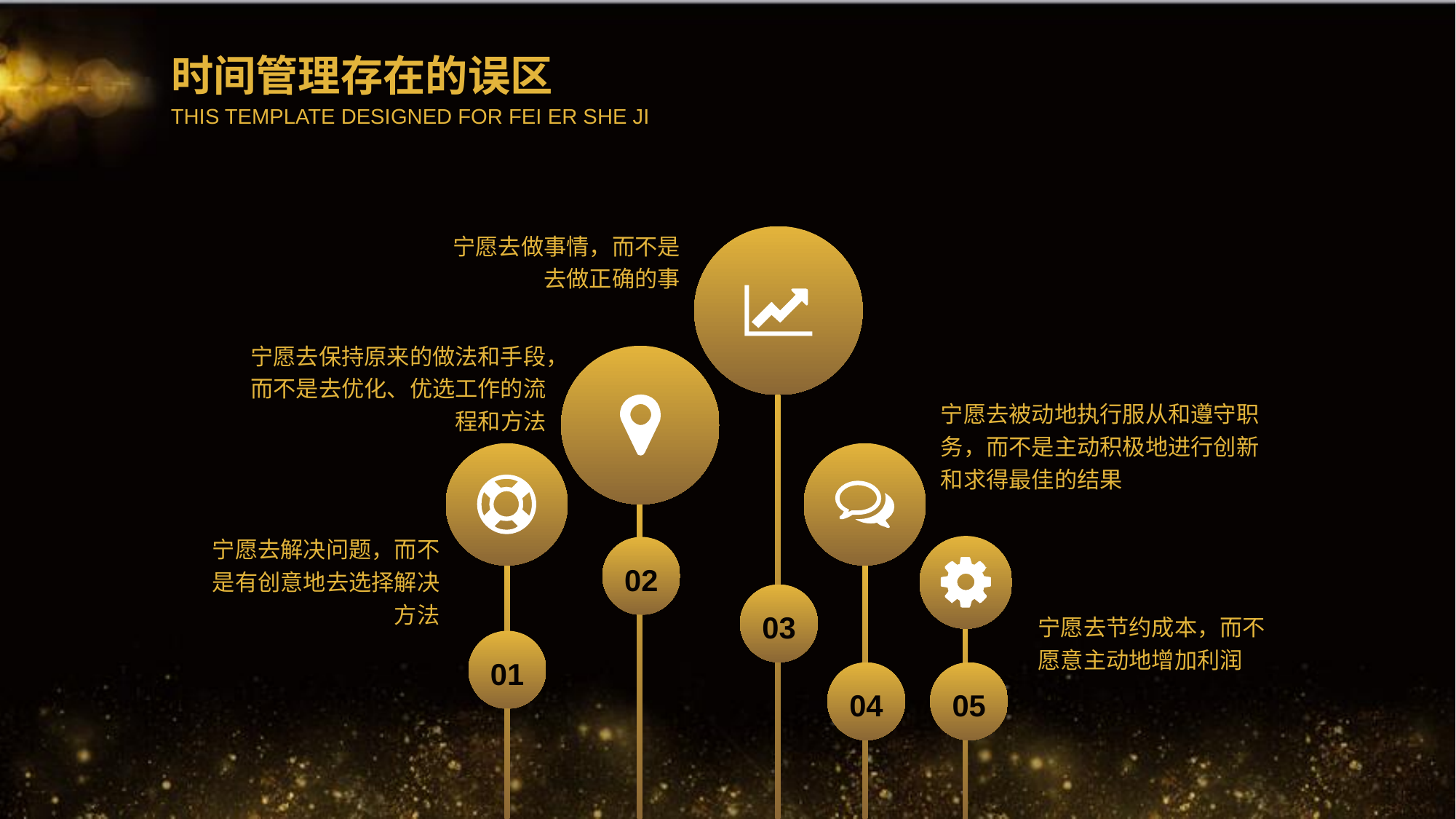

时间管理存在的误区
THIS TEMPLATE DESIGNED FOR FEI ER SHE JI

宁愿去做事情，而不是去做正确的事
宁愿去保持原来的做法和手段，而不是去优化、优选工作的流程和方法

宁愿去被动地执行服从和遵守职务，而不是主动积极地进行创新和求得最佳的结果

宁愿去解决问题，而不是有创意地去选择解决方法

02

03
宁愿去节约成本，而不愿意主动地增加利润

01
04
05